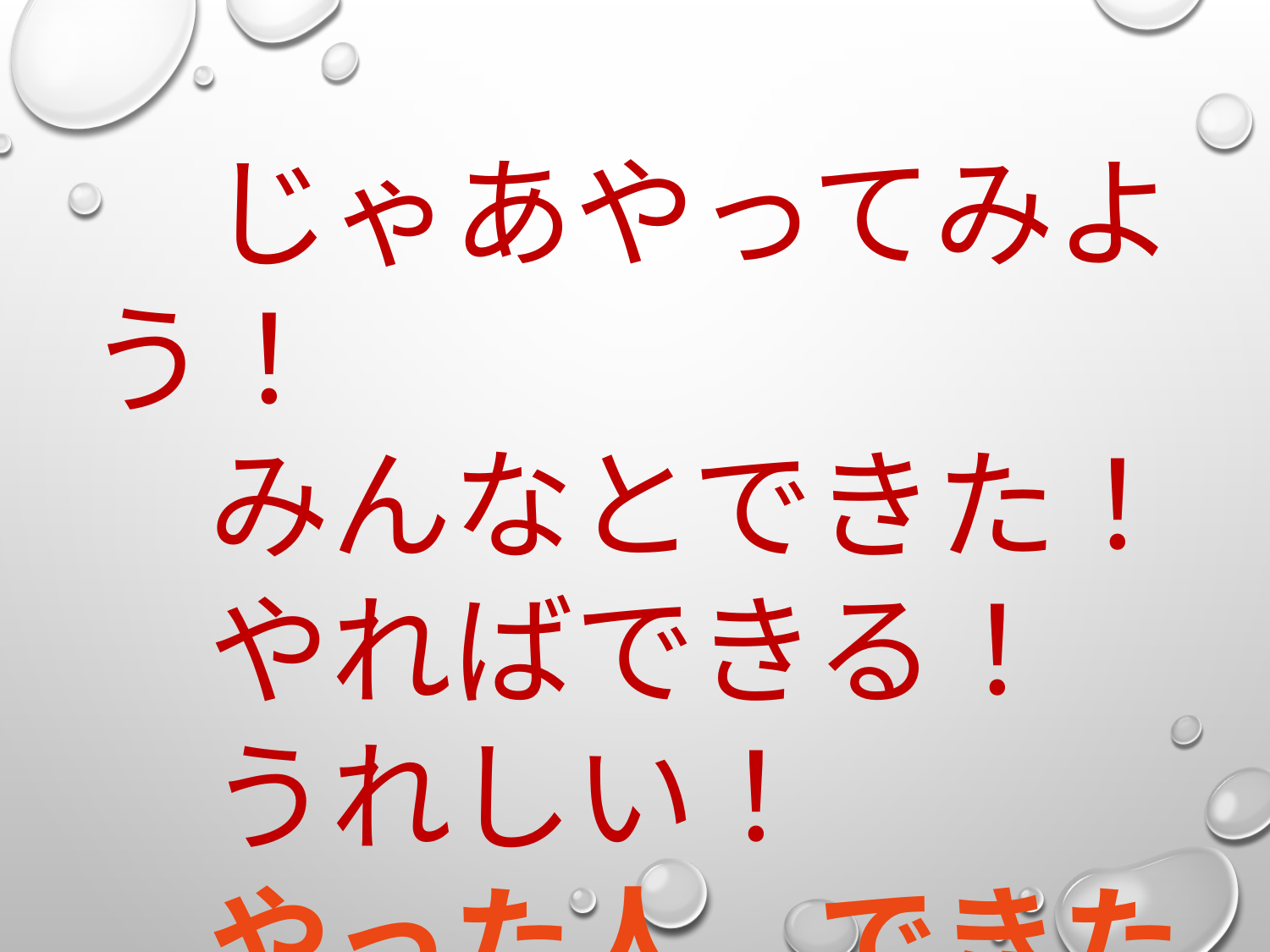

じゃあやってみよう！
　みんなとできた！
　やればできる！
　うれしい！
　やった人　できた人